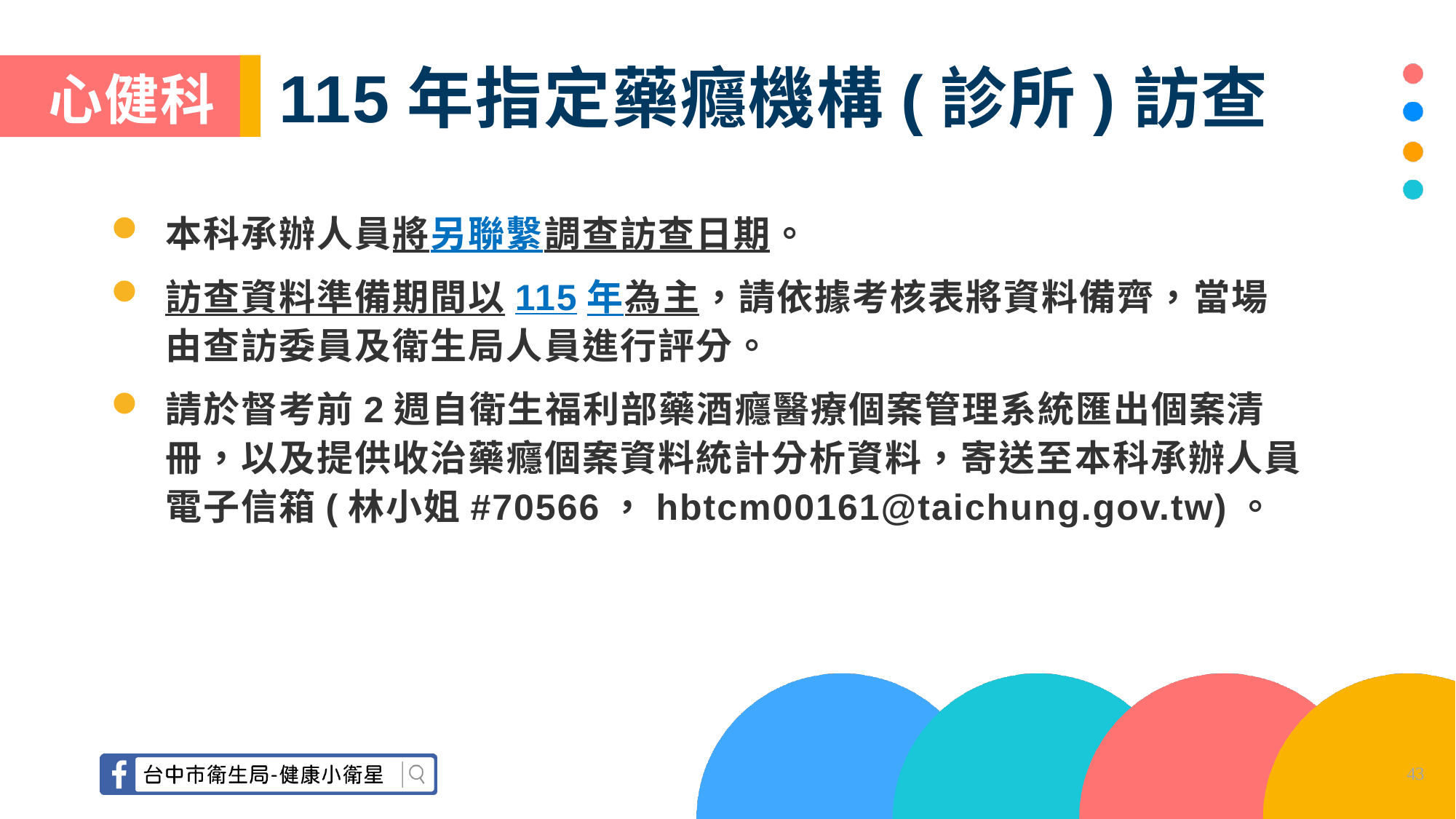

心健科
115年指定藥癮機構(診所)訪查
本科承辦人員將另聯繫調查訪查日期。
訪查資料準備期間以115年為主，請依據考核表將資料備齊，當場由查訪委員及衛生局人員進行評分。
請於督考前2週自衛生福利部藥酒癮醫療個案管理系統匯出個案清冊，以及提供收治藥癮個案資料統計分析資料，寄送至本科承辦人員電子信箱(林小姐#70566，hbtcm00161@taichung.gov.tw)。
43